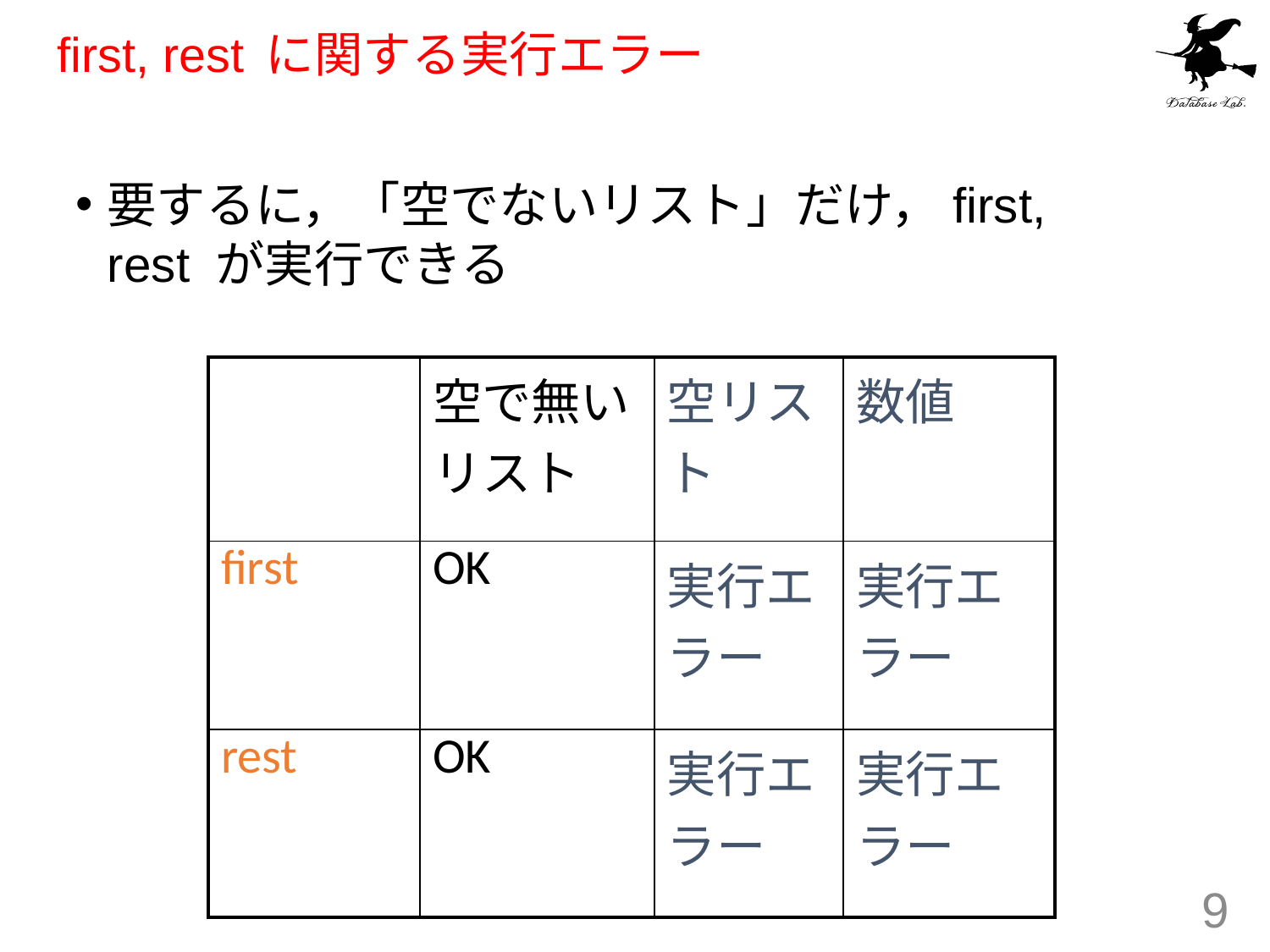

# first, rest に関する実行エラー
要するに，「空でないリスト」だけ，first, rest が実行できる
|  | 空で無いリスト | 空リスト | 数値 |
| --- | --- | --- | --- |
| first | OK | 実行エラー | 実行エラー |
| rest | OK | 実行エラー | 実行エラー |
9